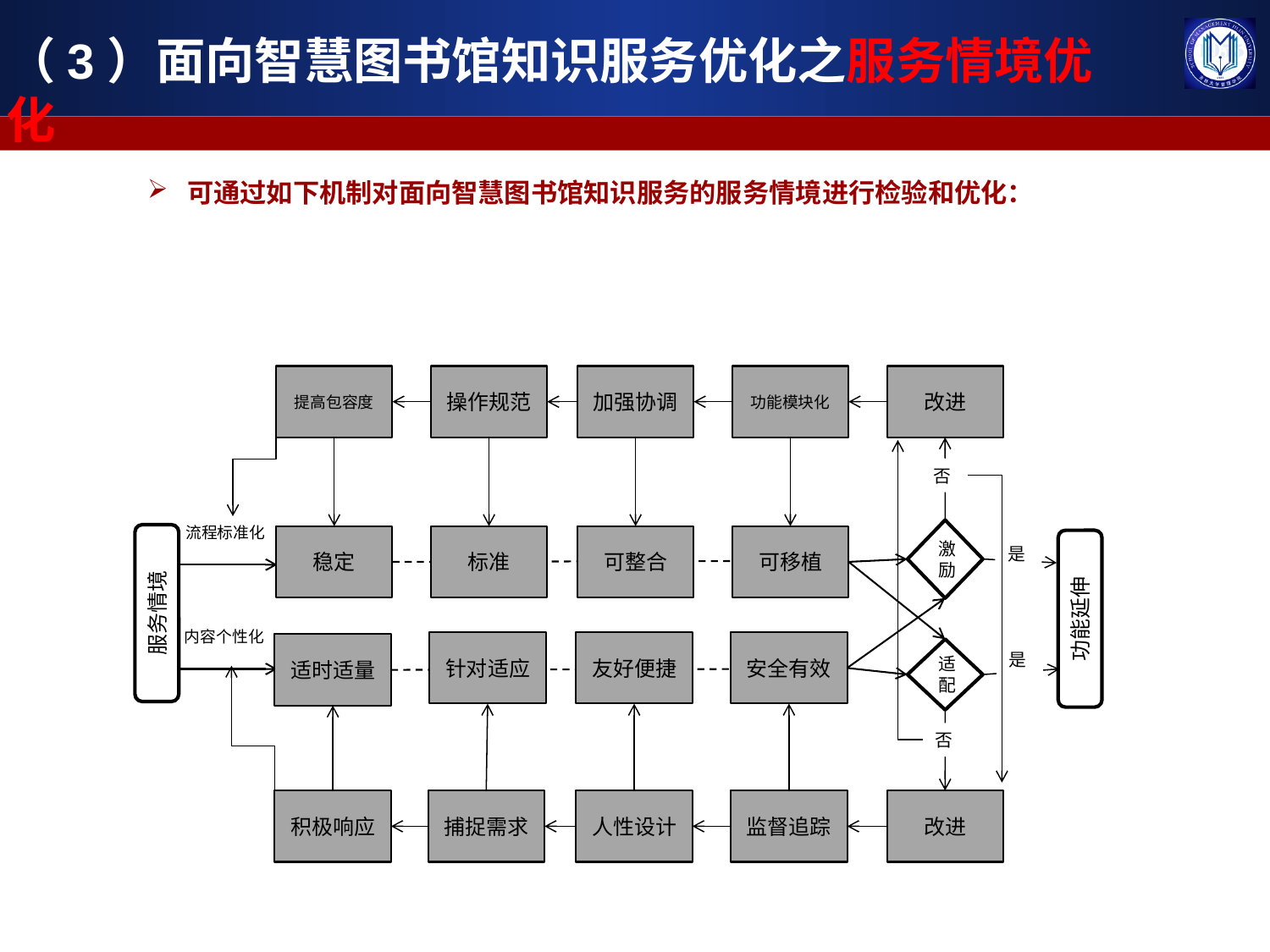

（3）面向智慧图书馆知识服务优化之服务情境优化
可通过如下机制对面向智慧图书馆知识服务的服务情境进行检验和优化：
提高包容度
操作规范
加强协调
改进
否
流程标准化
激励
稳定
标准
可整合
是
服务情境
功能延伸
内容个性化
针对适应
友好便捷
适时适量
适配
是
否
积极响应
捕捉需求
人性设计
改进
功能模块化
可移植
安全有效
监督追踪